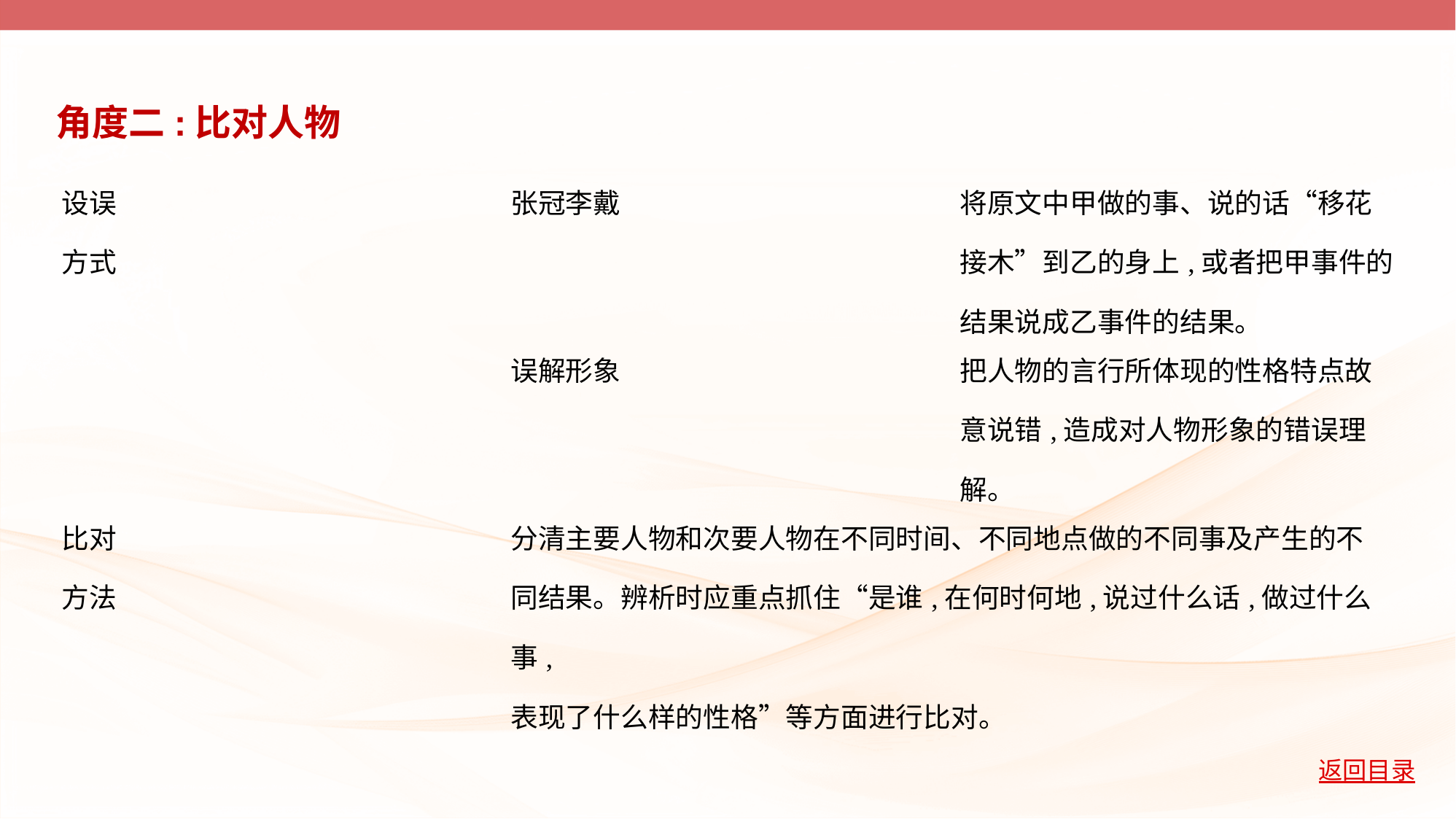

角度二:比对人物
| 设误 方式 | 张冠李戴 | 将原文中甲做的事、说的话“移花 接木”到乙的身上,或者把甲事件的 结果说成乙事件的结果。 |
| --- | --- | --- |
|  | 误解形象 | 把人物的言行所体现的性格特点故 意说错,造成对人物形象的错误理 解。 |
| 比对 方法 | 分清主要人物和次要人物在不同时间、不同地点做的不同事及产生的不 同结果。辨析时应重点抓住“是谁,在何时何地,说过什么话,做过什么事, 表现了什么样的性格”等方面进行比对。 |  |